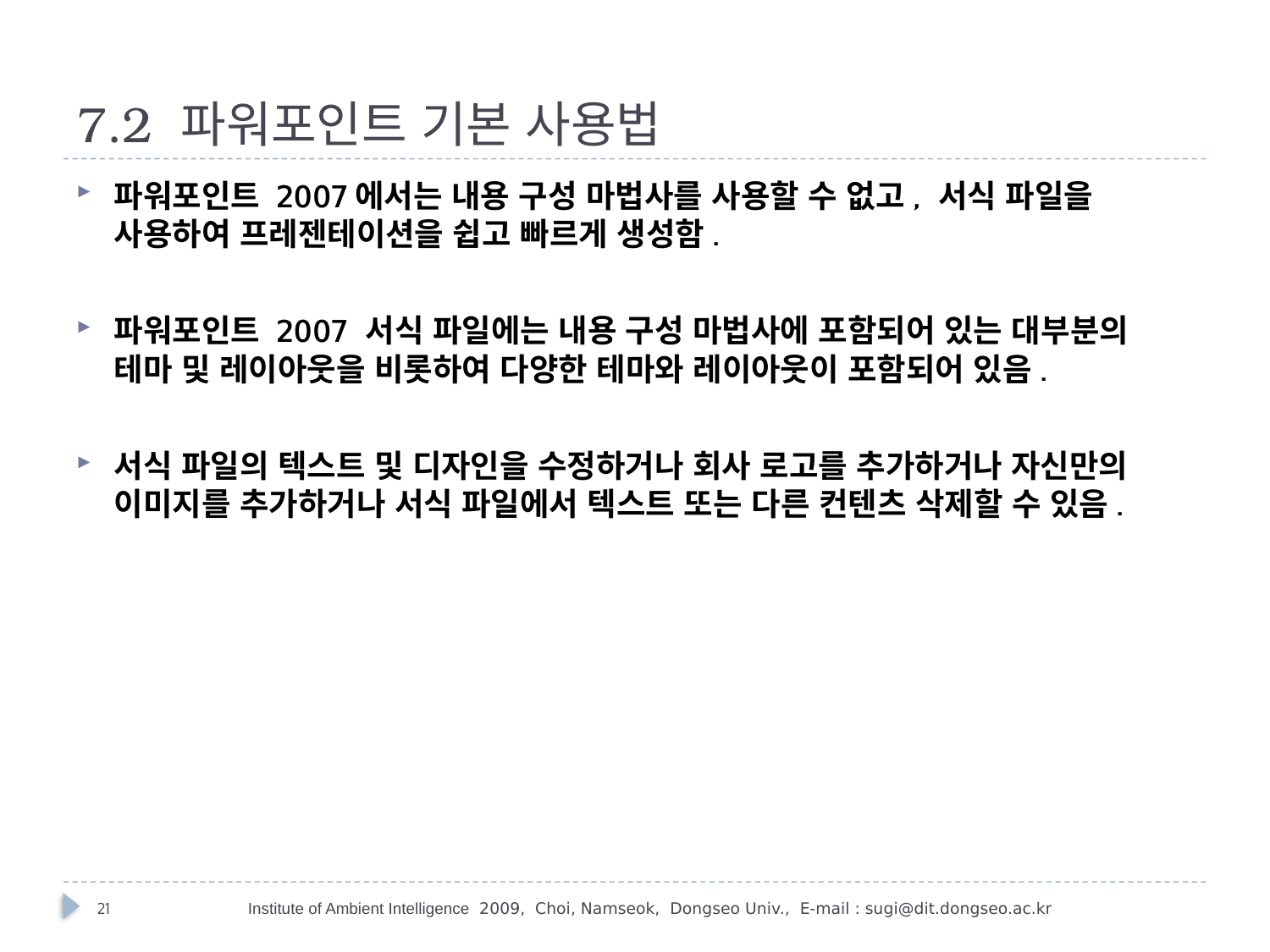

# 7.2 파워포인트 기본 사용법
파워포인트 2007에서는 내용 구성 마법사를 사용할 수 없고, 서식 파일을 사용하여 프레젠테이션을 쉽고 빠르게 생성함.

파워포인트 2007 서식 파일에는 내용 구성 마법사에 포함되어 있는 대부분의 테마 및 레이아웃을 비롯하여 다양한 테마와 레이아웃이 포함되어 있음.

서식 파일의 텍스트 및 디자인을 수정하거나 회사 로고를 추가하거나 자신만의 이미지를 추가하거나 서식 파일에서 텍스트 또는 다른 컨텐츠 삭제할 수 있음.